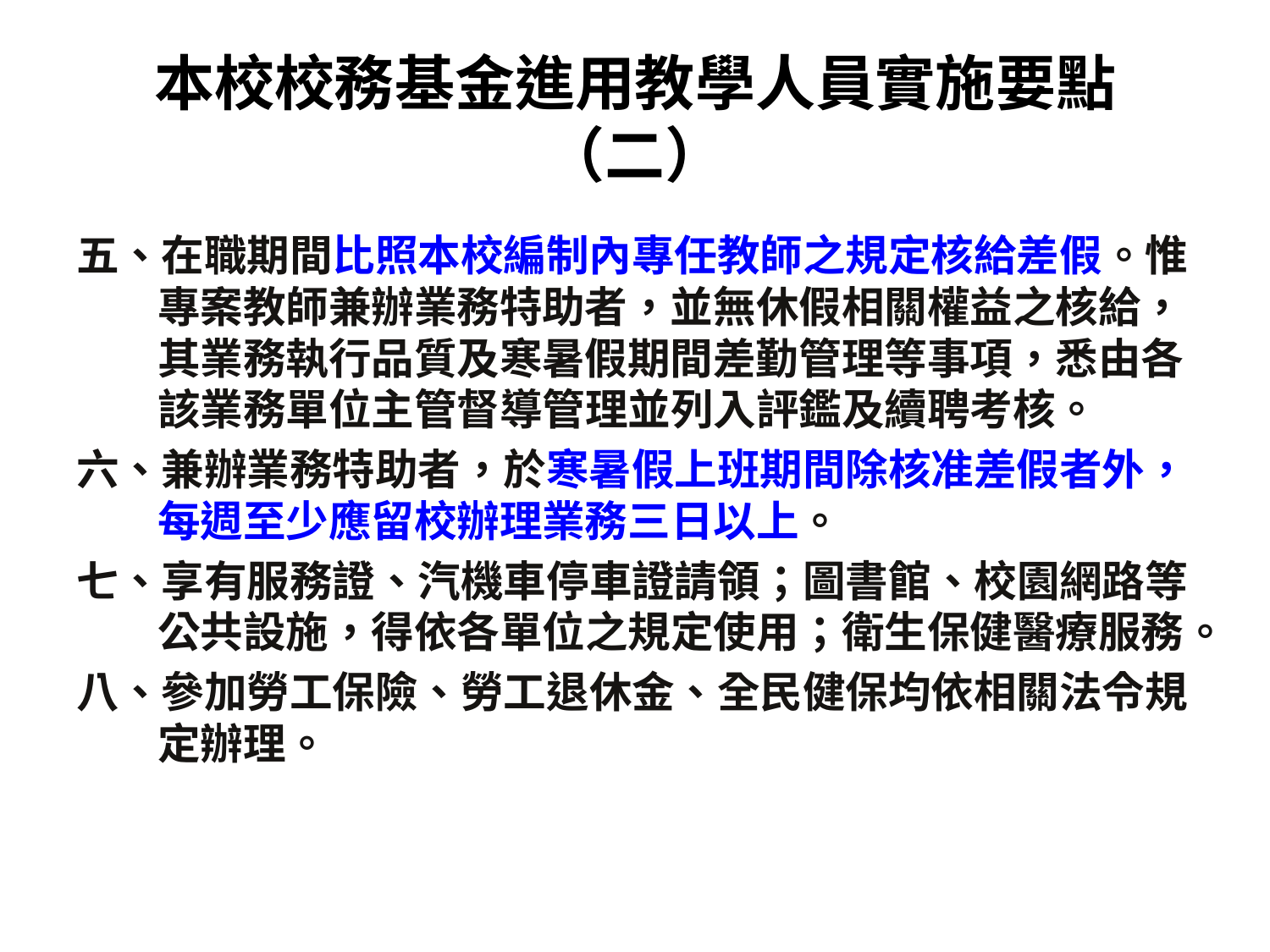

# 本校校務基金進用教學人員實施要點（二）
五、在職期間比照本校編制內專任教師之規定核給差假。惟專案教師兼辦業務特助者，並無休假相關權益之核給，其業務執行品質及寒暑假期間差勤管理等事項，悉由各該業務單位主管督導管理並列入評鑑及續聘考核。
六、兼辦業務特助者，於寒暑假上班期間除核准差假者外，每週至少應留校辦理業務三日以上。
七、享有服務證、汽機車停車證請領；圖書館、校園網路等公共設施，得依各單位之規定使用；衛生保健醫療服務。
八、參加勞工保險、勞工退休金、全民健保均依相關法令規定辦理。